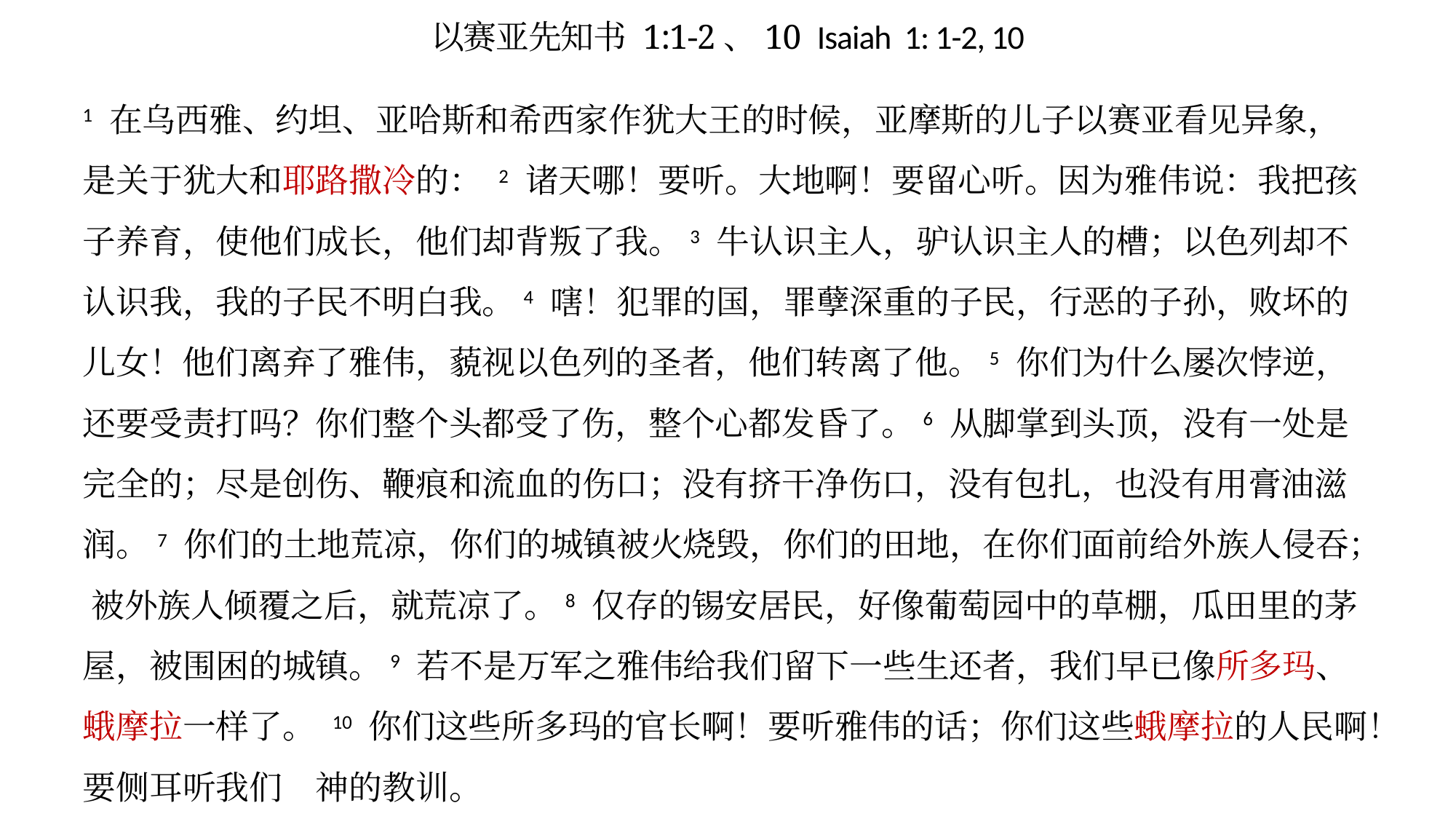

# 以赛亚先知书 1:1-2、10  Isaiah  1: 1-2, 10
1  在乌西雅、约坦、亚哈斯和希西家作犹大王的时候，亚摩斯的儿子以赛亚看见异象，是关于犹大和耶路撒冷的： 2 诸天哪！要听。大地啊！要留心听。因为雅伟说：我把孩子养育，使他们成长，他们却背叛了我。3 牛认识主人，驴认识主人的槽；以色列却不认识我，我的子民不明白我。4 嗐！犯罪的国，罪孽深重的子民，行恶的子孙，败坏的儿女！他们离弃了雅伟，藐视以色列的圣者，他们转离了他。5 你们为什么屡次悖逆，还要受责打吗？你们整个头都受了伤，整个心都发昏了。6 从脚掌到头顶，没有一处是完全的；尽是创伤、鞭痕和流血的伤口；没有挤干净伤口，没有包扎，也没有用膏油滋润。7 你们的土地荒凉，你们的城镇被火烧毁，你们的田地，在你们面前给外族人侵吞； 被外族人倾覆之后，就荒凉了。8 仅存的锡安居民，好像葡萄园中的草棚，瓜田里的茅屋，被围困的城镇。9 若不是万军之雅伟给我们留下一些生还者，我们早已像所多玛、蛾摩拉一样了。 10 你们这些所多玛的官长啊！要听雅伟的话；你们这些蛾摩拉的人民啊！要侧耳听我们　神的教训。